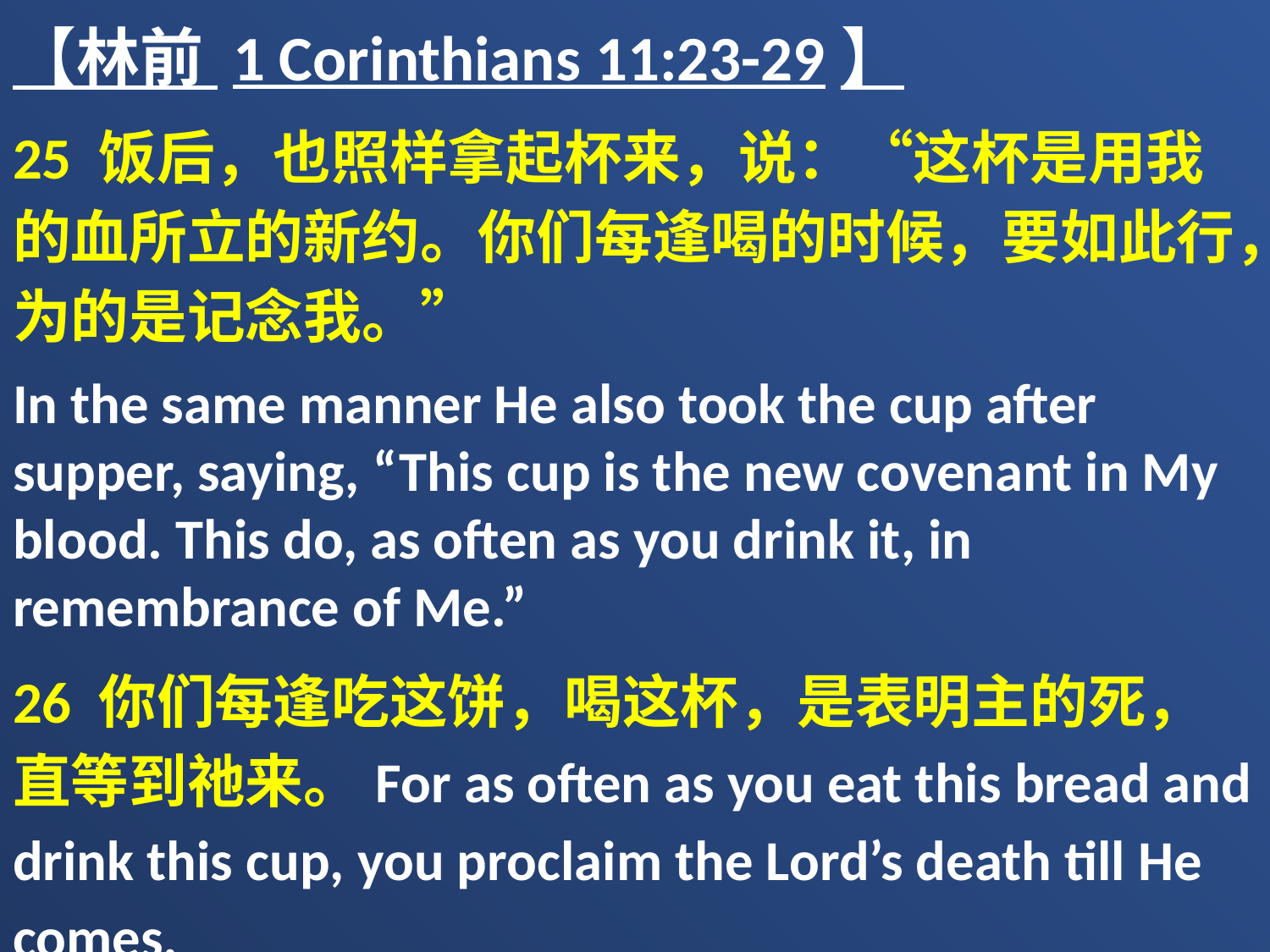

【林前 1 Corinthians 11:23-29】
25 饭后，也照样拿起杯来，说：“这杯是用我的血所立的新约。你们每逢喝的时候，要如此行，为的是记念我。”
In the same manner He also took the cup after supper, saying, “This cup is the new covenant in My blood. This do, as often as you drink it, in remembrance of Me.”
26 你们每逢吃这饼，喝这杯，是表明主的死，直等到祂来。For as often as you eat this bread and drink this cup, you proclaim the Lord’s death till He comes.